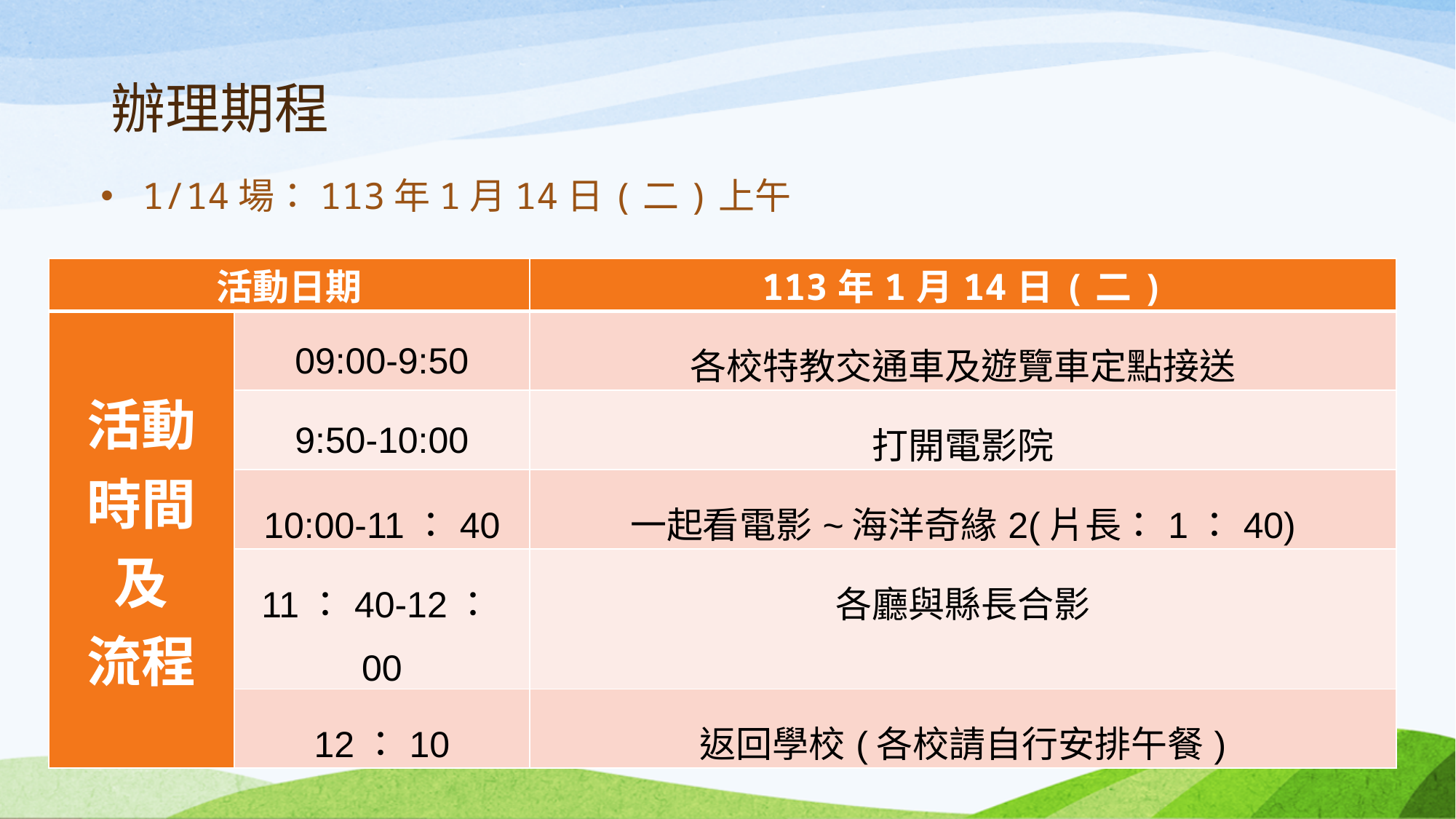

# 辦理期程
1/14場：113年1月14日(二)上午

| 活動日期 |  | 113年1月14日(二) |
| --- | --- | --- |
| 活動 時間 及 流程 | 09:00-9:50 | 各校特教交通車及遊覽車定點接送 |
|  | 9:50-10:00 | 打開電影院 |
|  | 10:00-11：40 | 一起看電影~海洋奇緣2(片長：1：40) |
|  | 11：40-12：00 | 各廳與縣長合影 |
|  | 12：10 | 返回學校(各校請自行安排午餐) |